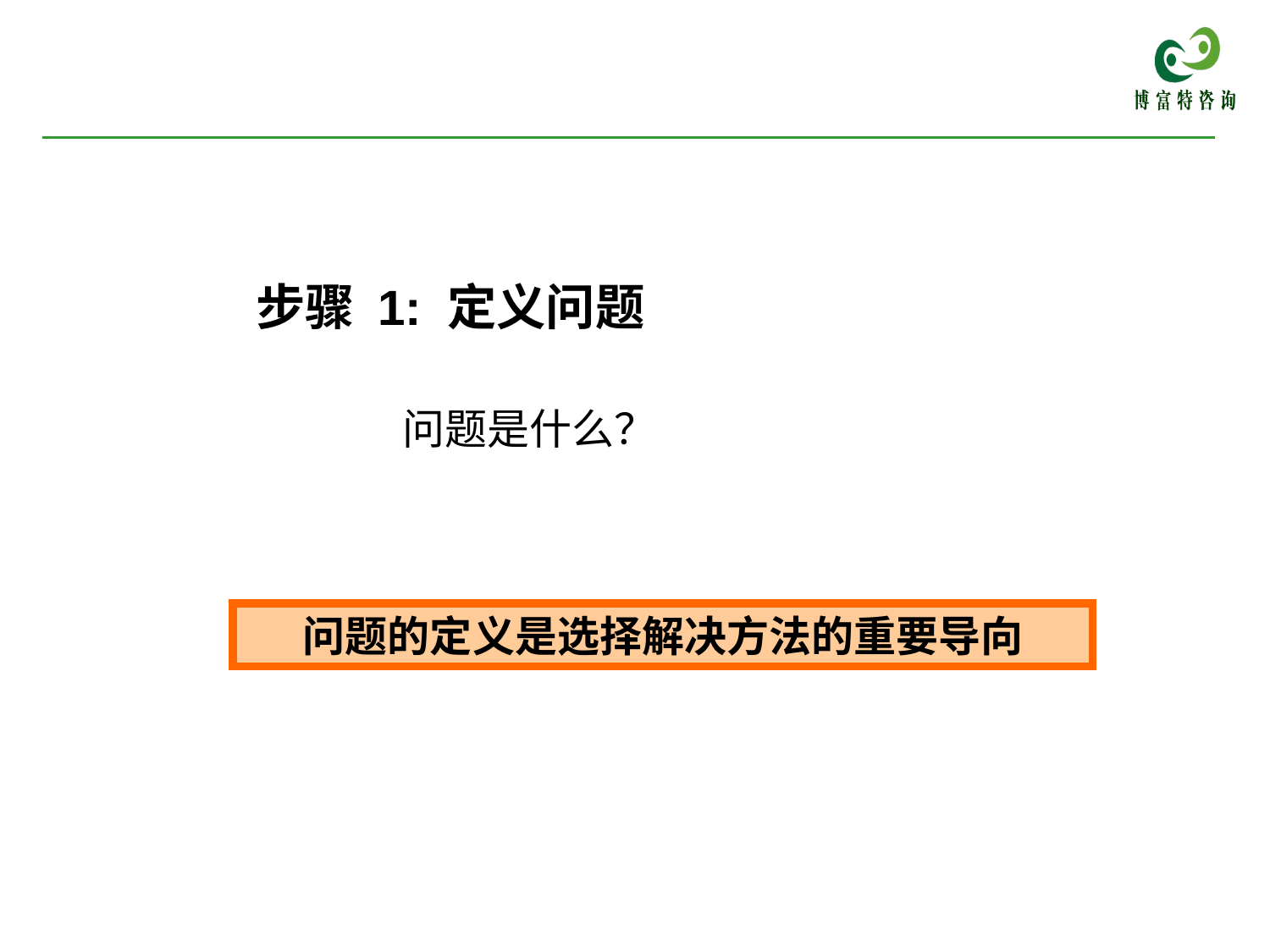

必要的步骤 (5S)

	步骤 1: 定义问题

		 问题是什么？
问题的定义是选择解决方法的重要导向
12